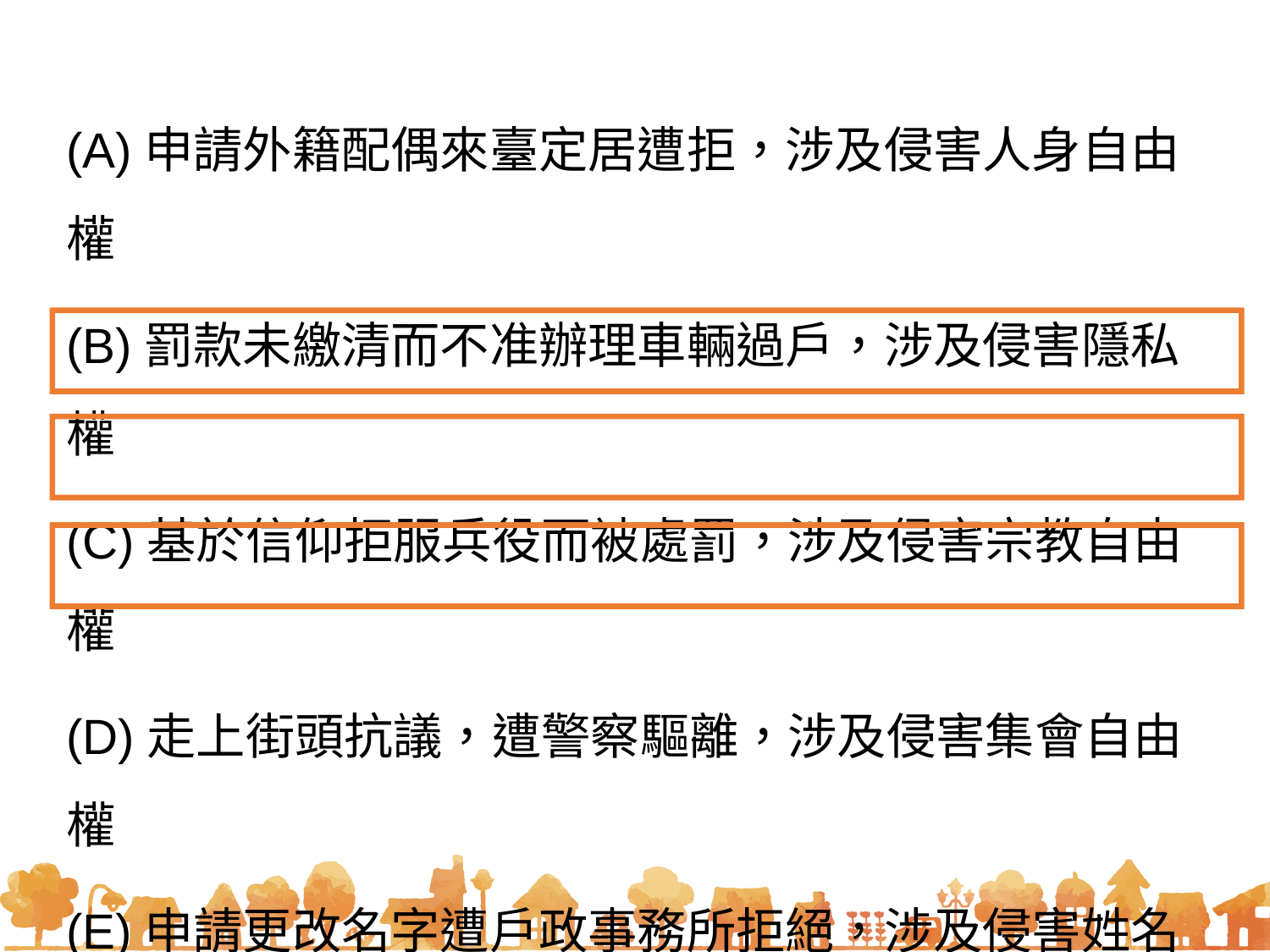

(A)申請外籍配偶來臺定居遭拒，涉及侵害人身自由權
(B)罰款未繳清而不准辦理車輛過戶，涉及侵害隱私權
(C)基於信仰拒服兵役而被處罰，涉及侵害宗教自由權
(D)走上街頭抗議，遭警察驅離，涉及侵害集會自由權
(E)申請更改名字遭戶政事務所拒絕，涉及侵害姓名權